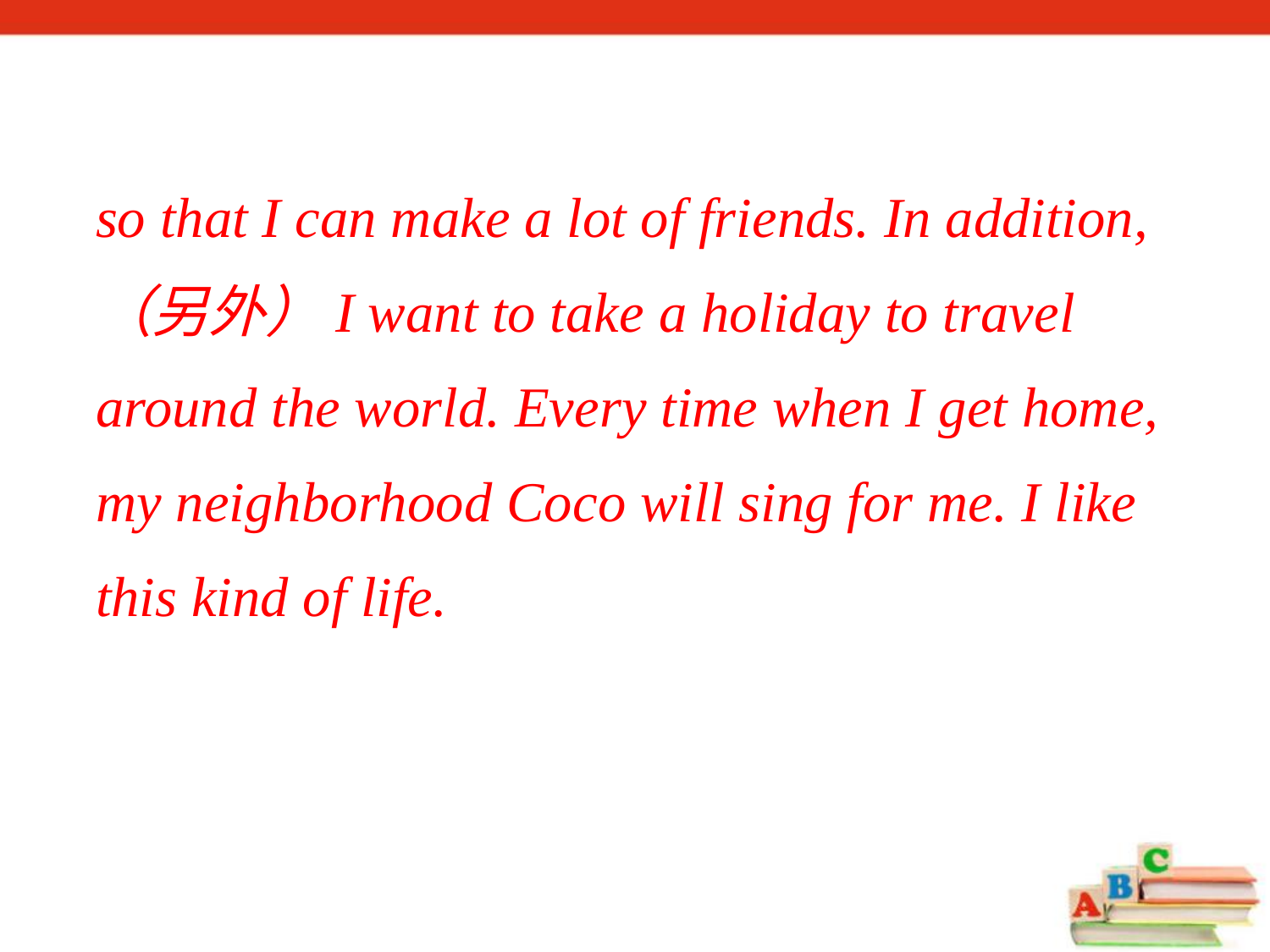

so that I can make a lot of friends. In addition,（另外）I want to take a holiday to travel around the world. Every time when I get home, my neighborhood Coco will sing for me. I like this kind of life.